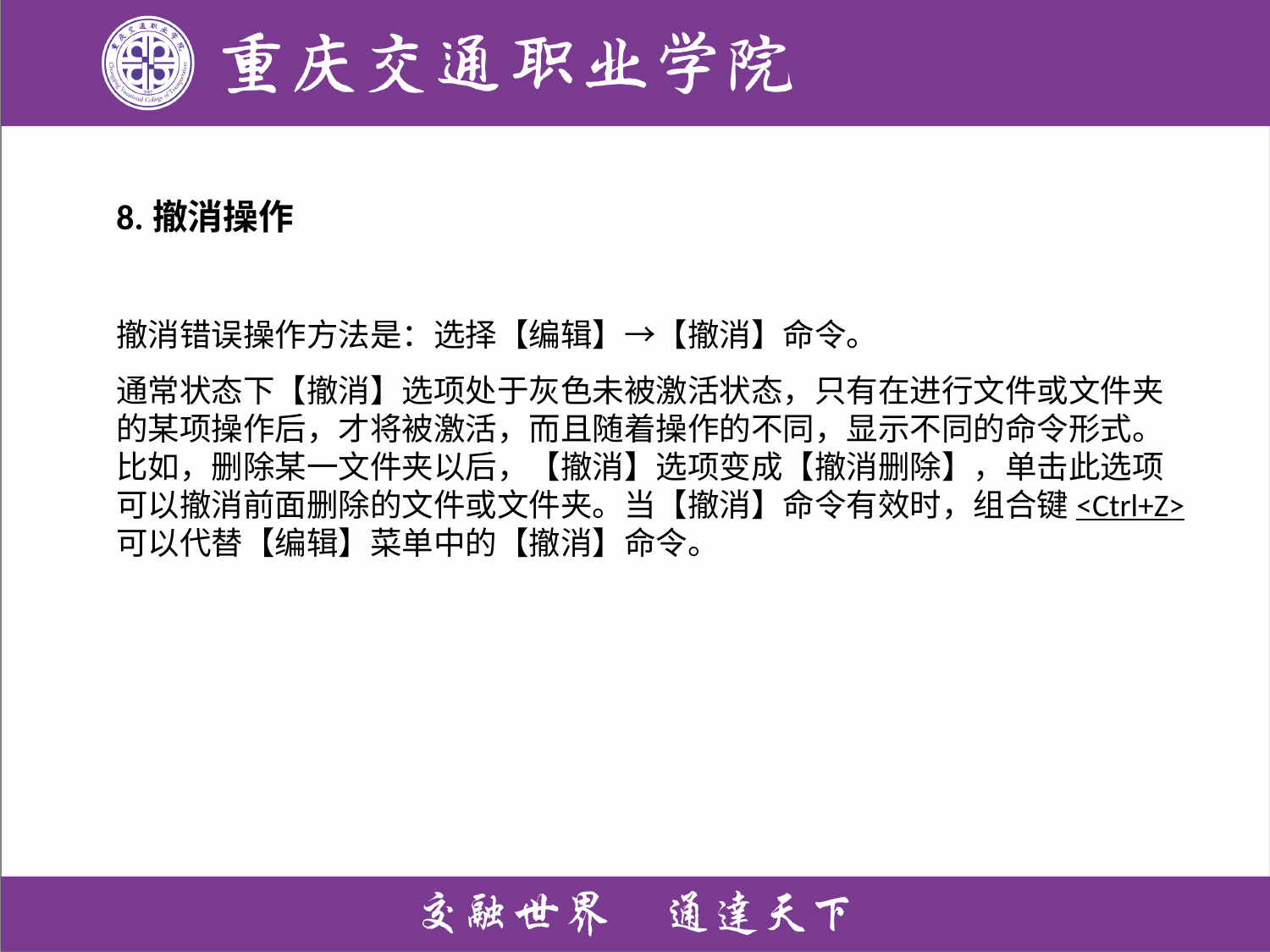

8.撤消操作

撤消错误操作方法是：选择【编辑】→【撤消】命令。
通常状态下【撤消】选项处于灰色未被激活状态，只有在进行文件或文件夹的某项操作后，才将被激活，而且随着操作的不同，显示不同的命令形式。比如，删除某一文件夹以后，【撤消】选项变成【撤消删除】，单击此选项可以撤消前面删除的文件或文件夹。当【撤消】命令有效时，组合键<Ctrl+Z>可以代替【编辑】菜单中的【撤消】命令。